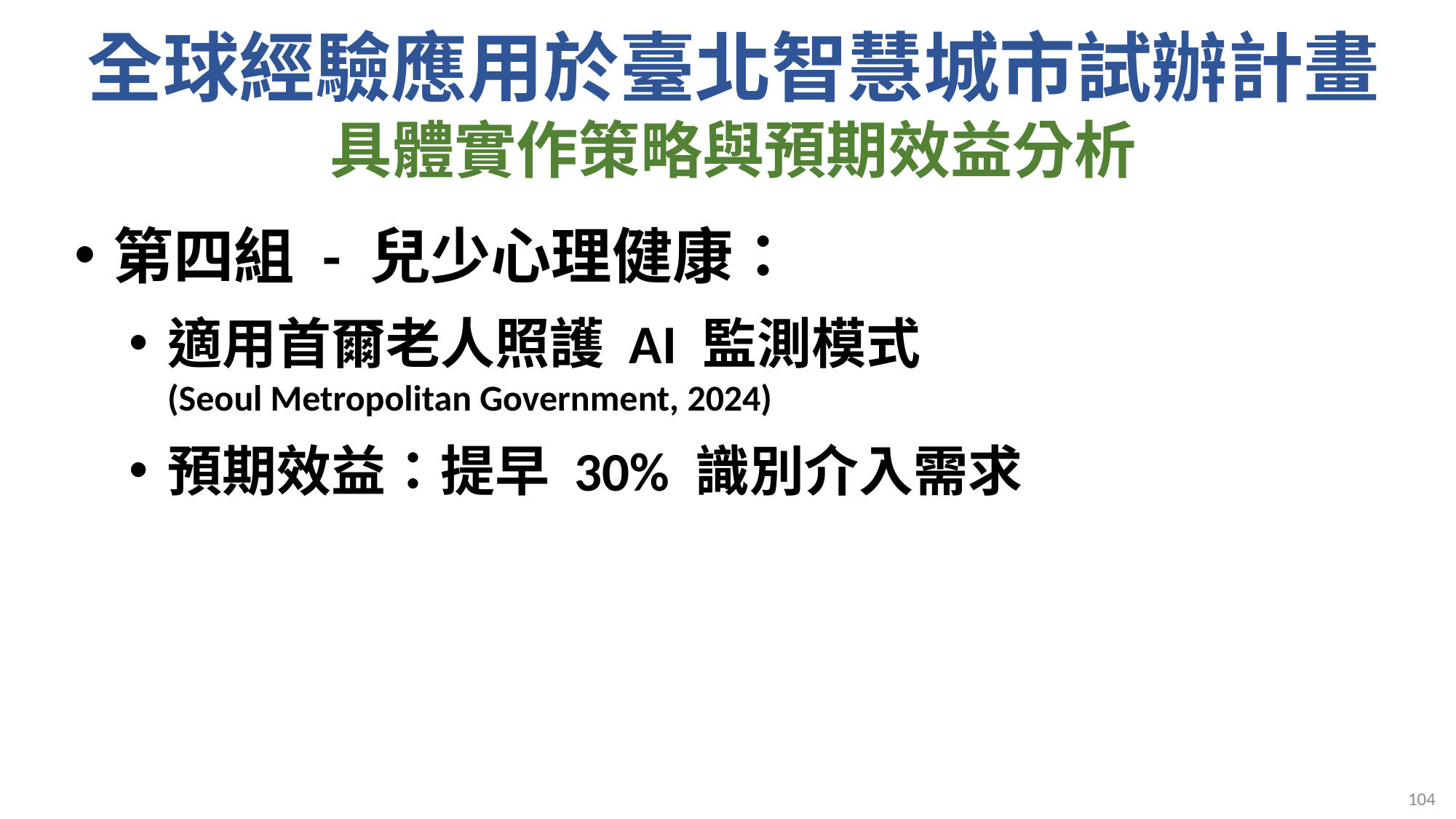

# 全球經驗應用於臺北智慧城市試辦計畫 具體實作策略與預期效益分析
第四組 - 兒少心理健康：
適用首爾老人照護 AI 監測模式
(Seoul Metropolitan Government, 2024)
預期效益：提早 30% 識別介入需求
104